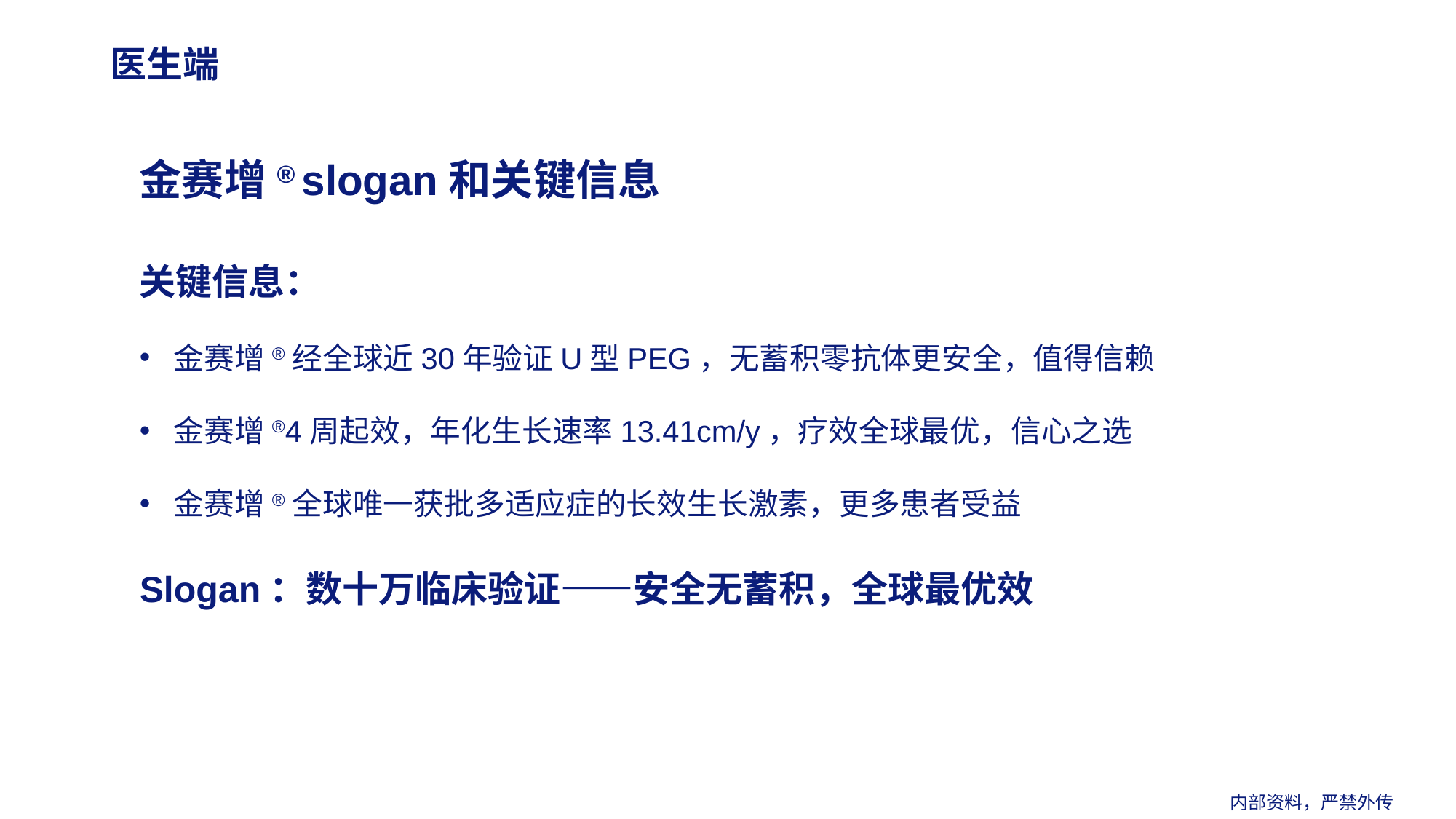

医生端
金赛增® slogan和关键信息
关键信息：
金赛增®经全球近30年验证U型PEG，无蓄积零抗体更安全，值得信赖
金赛增®4周起效，年化生长速率13.41cm/y，疗效全球最优，信心之选
金赛增®全球唯一获批多适应症的长效生长激素，更多患者受益
Slogan：数十万临床验证——安全无蓄积，全球最优效